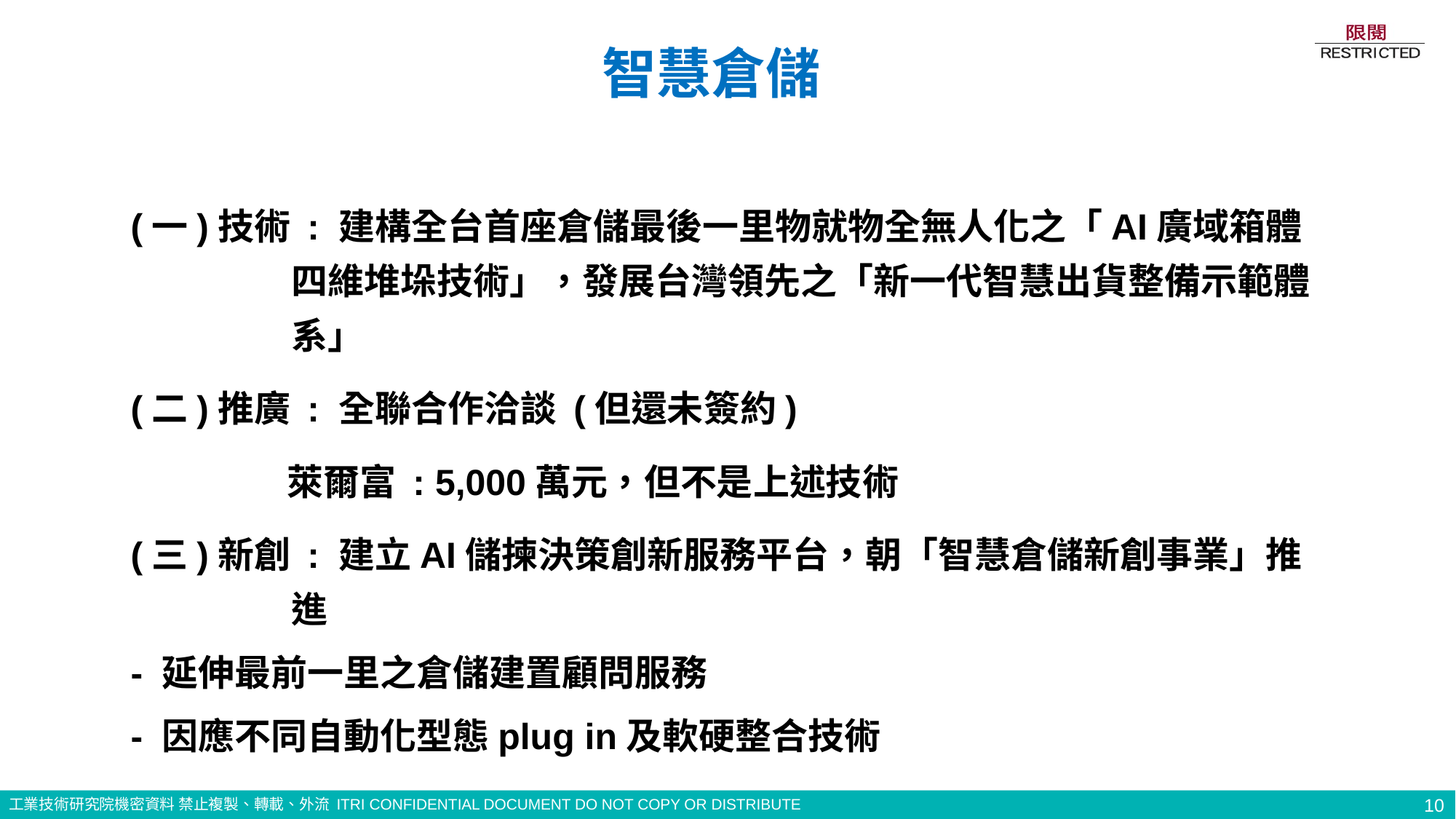

智慧倉儲
(一)技術 : 建構全台首座倉儲最後一里物就物全無人化之「AI廣域箱體四維堆垛技術」，發展台灣領先之「新一代智慧出貨整備示範體系」
(二)推廣 : 全聯合作洽談 (但還未簽約)
                  萊爾富 : 5,000萬元，但不是上述技術
(三)新創 : 建立AI儲揀決策創新服務平台，朝「智慧倉儲新創事業」推進
- 延伸最前一里之倉儲建置顧問服務
- 因應不同自動化型態plug in及軟硬整合技術
10